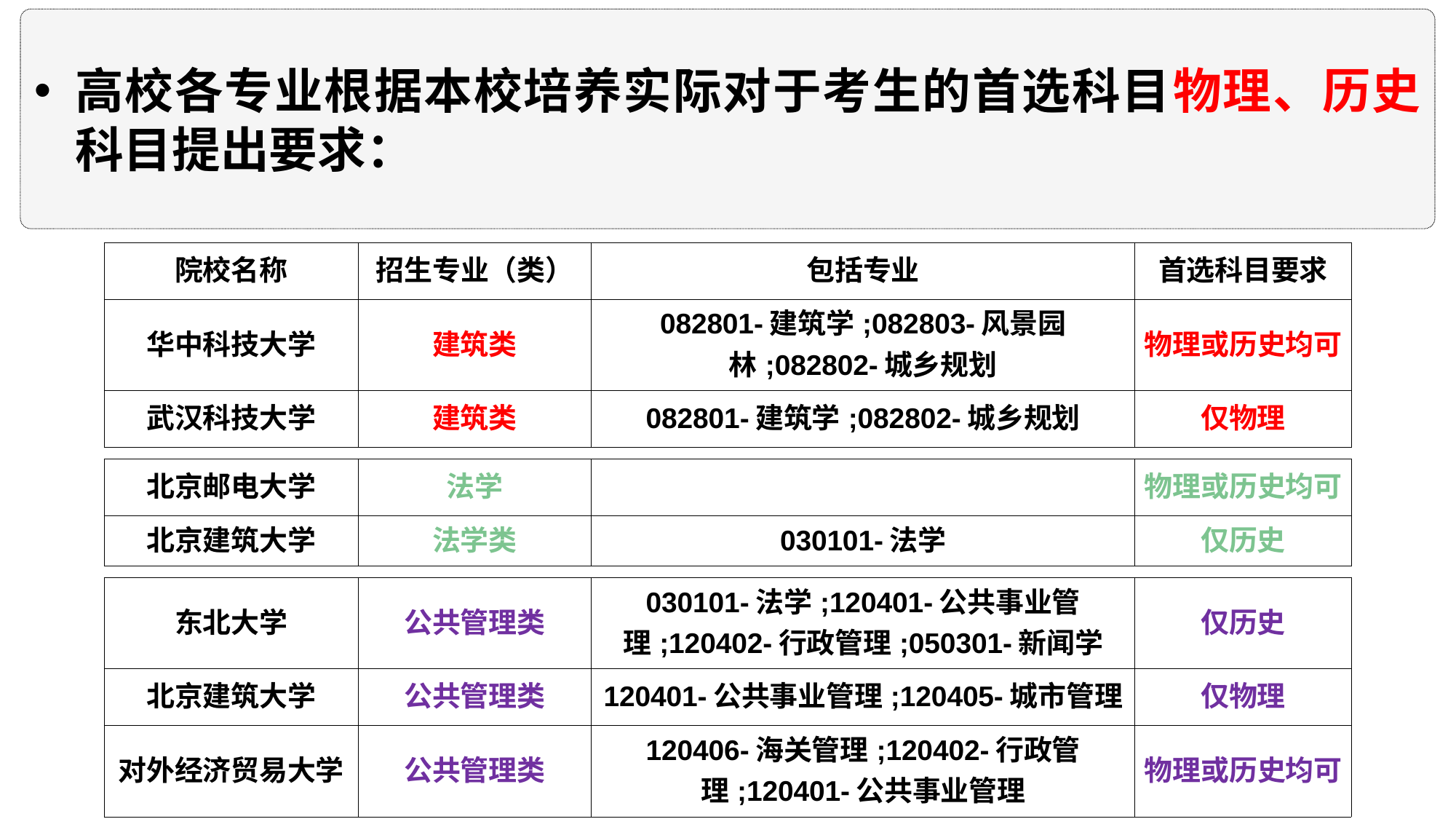

高校各专业根据本校培养实际对于考生的首选科目物理、历史科目提出要求：
| 院校名称 | 招生专业（类） | 包括专业 | 首选科目要求 |
| --- | --- | --- | --- |
| 华中科技大学 | 建筑类 | 082801-建筑学;082803-风景园林;082802-城乡规划 | 物理或历史均可 |
| 武汉科技大学 | 建筑类 | 082801-建筑学;082802-城乡规划 | 仅物理 |
|  |  |  |  |
| 北京邮电大学 | 法学 |  | 物理或历史均可 |
| 北京建筑大学 | 法学类 | 030101-法学 | 仅历史 |
|  |  |  |  |
| 东北大学 | 公共管理类 | 030101-法学;120401-公共事业管理;120402-行政管理;050301-新闻学 | 仅历史 |
| 北京建筑大学 | 公共管理类 | 120401-公共事业管理;120405-城市管理 | 仅物理 |
| 对外经济贸易大学 | 公共管理类 | 120406-海关管理;120402-行政管理;120401-公共事业管理 | 物理或历史均可 |